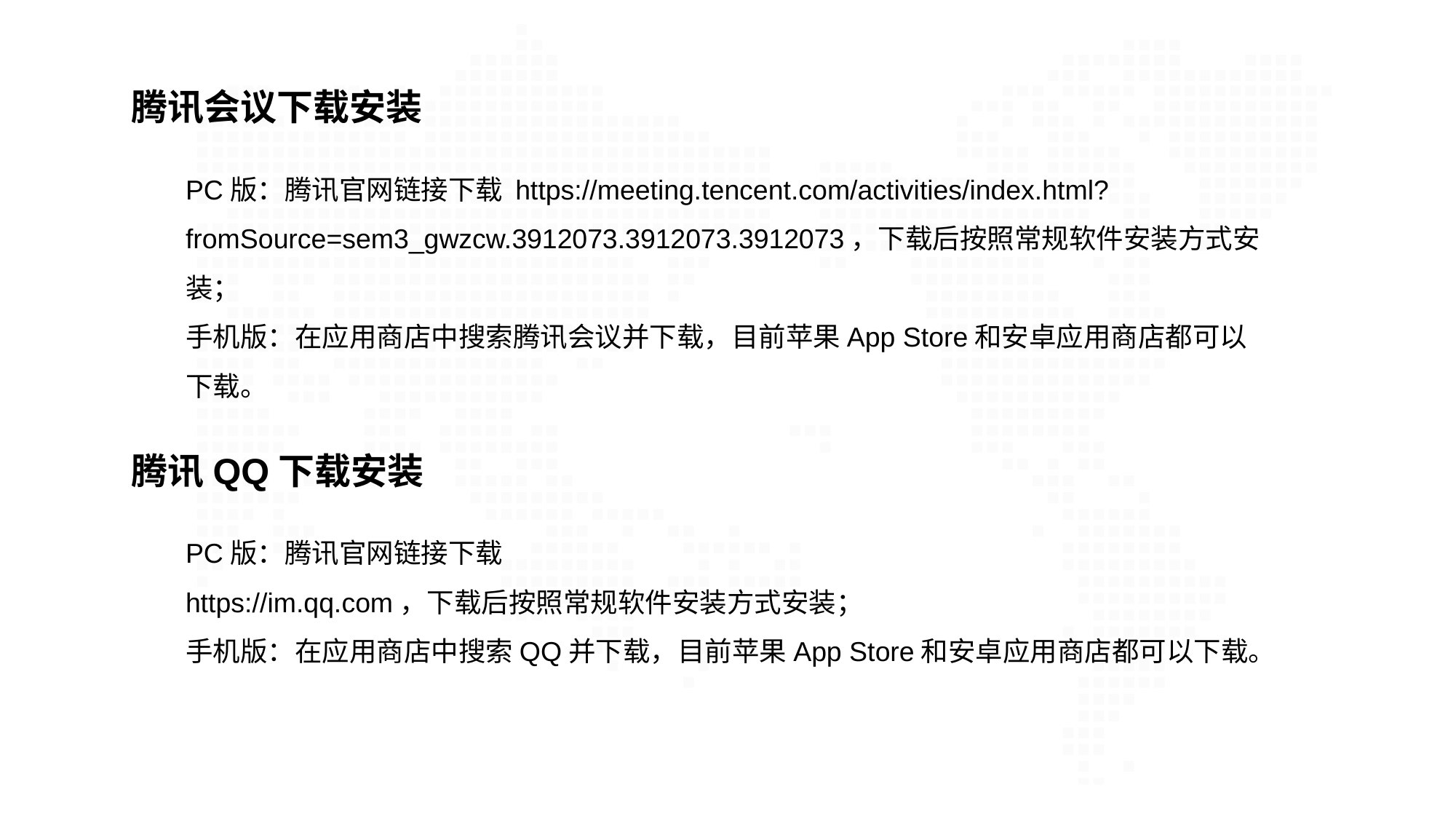

腾讯会议下载安装
PC版：腾讯官网链接下载 https://meeting.tencent.com/activities/index.html?fromSource=sem3_gwzcw.3912073.3912073.3912073，下载后按照常规软件安装方式安装；
手机版：在应用商店中搜索腾讯会议并下载，目前苹果App Store和安卓应用商店都可以下载。
腾讯QQ下载安装
PC版：腾讯官网链接下载
https://im.qq.com，下载后按照常规软件安装方式安装；
手机版：在应用商店中搜索QQ并下载，目前苹果App Store和安卓应用商店都可以下载。